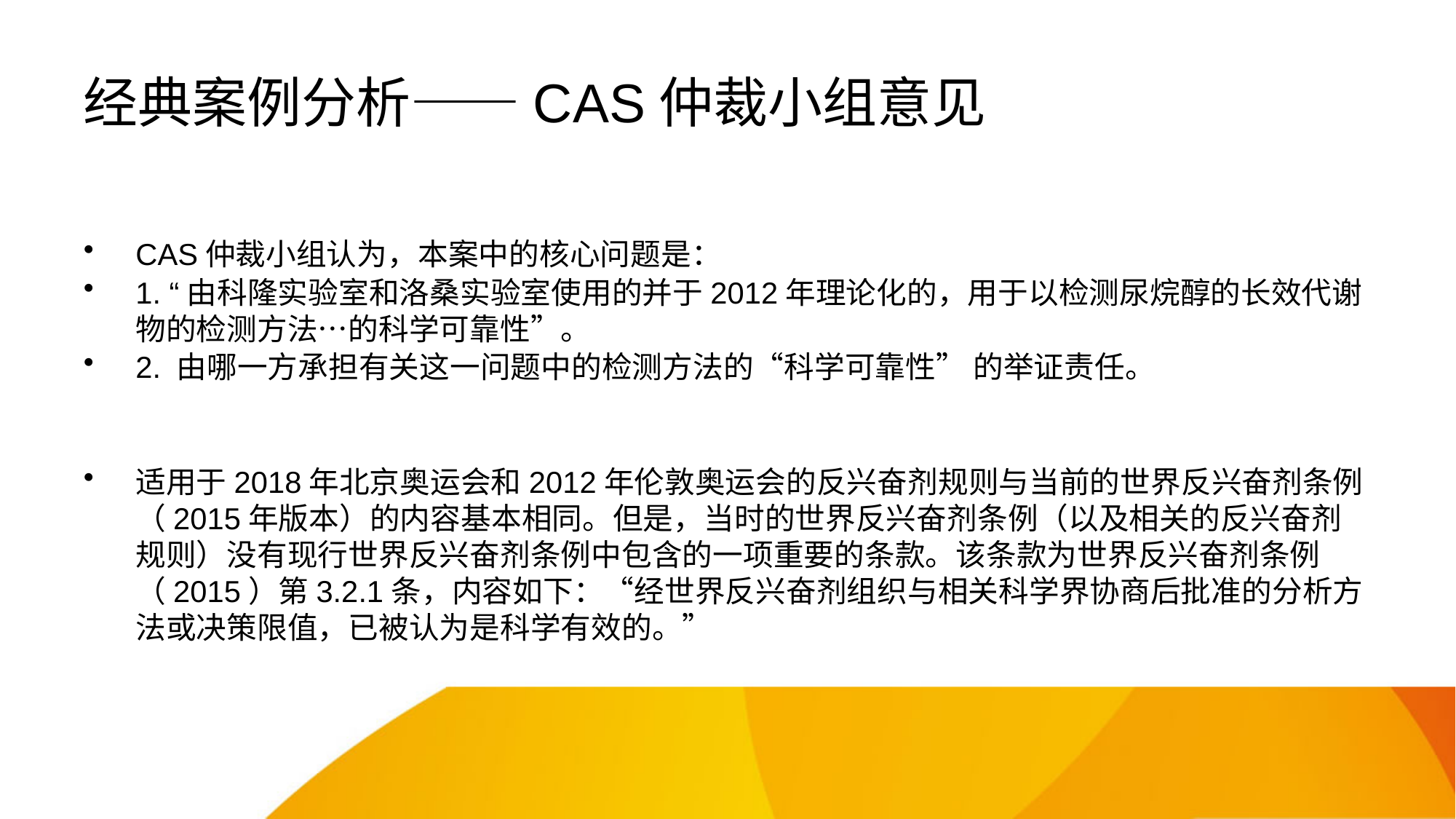

# 经典案例分析——CAS仲裁小组意见

CAS仲裁小组认为，本案中的核心问题是：
1. “由科隆实验室和洛桑实验室使用的并于2012年理论化的，用于以检测尿烷醇的长效代谢物的检测方法…的科学可靠性”。
2. 由哪一方承担有关这一问题中的检测方法的“科学可靠性” 的举证责任。

适用于2018年北京奥运会和2012年伦敦奥运会的反兴奋剂规则与当前的世界反兴奋剂条例（2015年版本）的内容基本相同。但是，当时的世界反兴奋剂条例（以及相关的反兴奋剂规则）没有现行世界反兴奋剂条例中包含的一项重要的条款。该条款为世界反兴奋剂条例（2015）第3.2.1条，内容如下：“经世界反兴奋剂组织与相关科学界协商后批准的分析方法或决策限值，已被认为是科学有效的。”